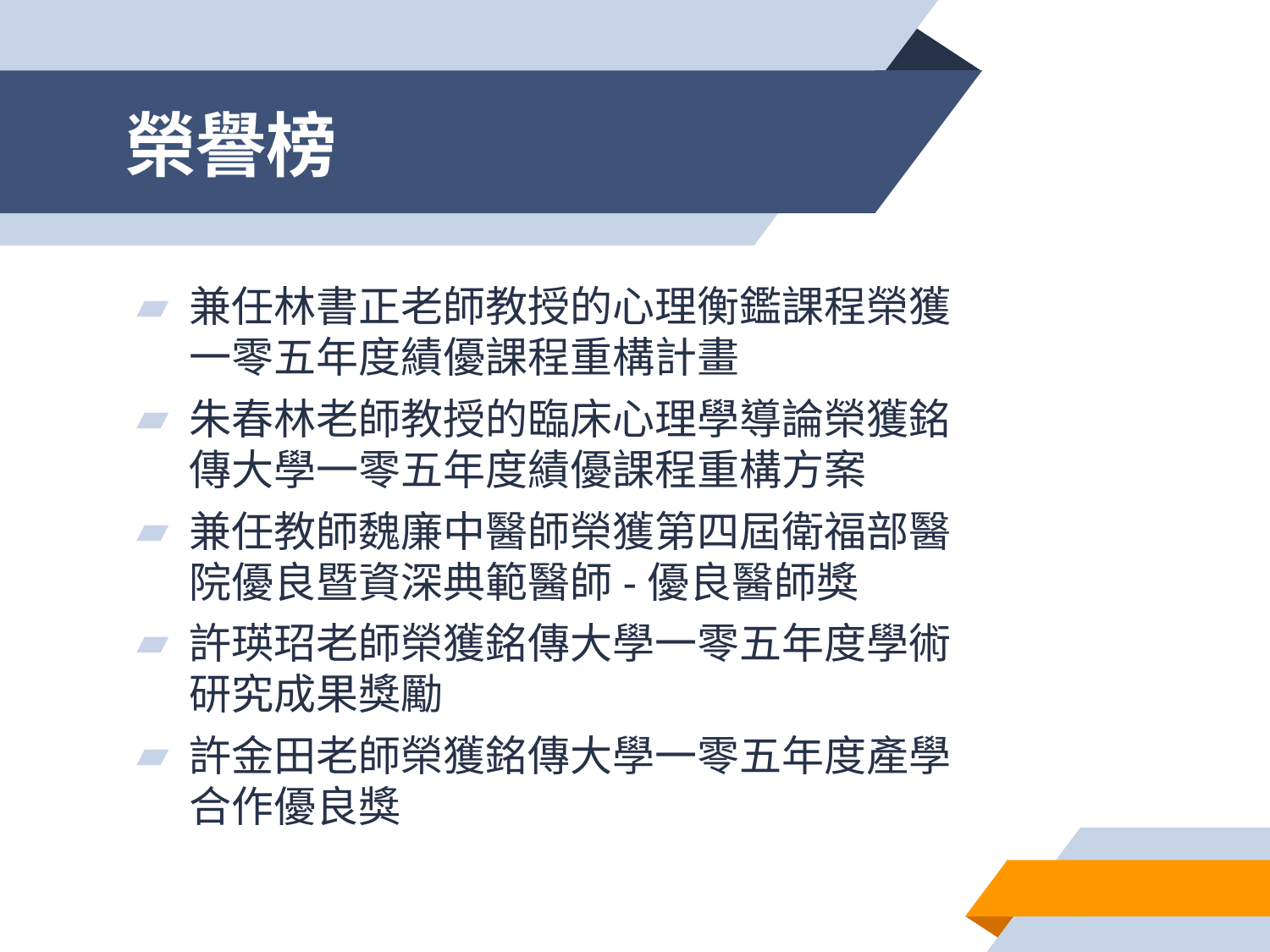

# 榮譽榜
兼任林書正老師教授的心理衡鑑課程榮獲一零五年度績優課程重構計畫
朱春林老師教授的臨床心理學導論榮獲銘傳大學一零五年度績優課程重構方案
兼任教師魏廉中醫師榮獲第四屆衛福部醫院優良暨資深典範醫師-優良醫師獎
許瑛玿老師榮獲銘傳大學一零五年度學術研究成果獎勵
許金田老師榮獲銘傳大學一零五年度產學合作優良獎